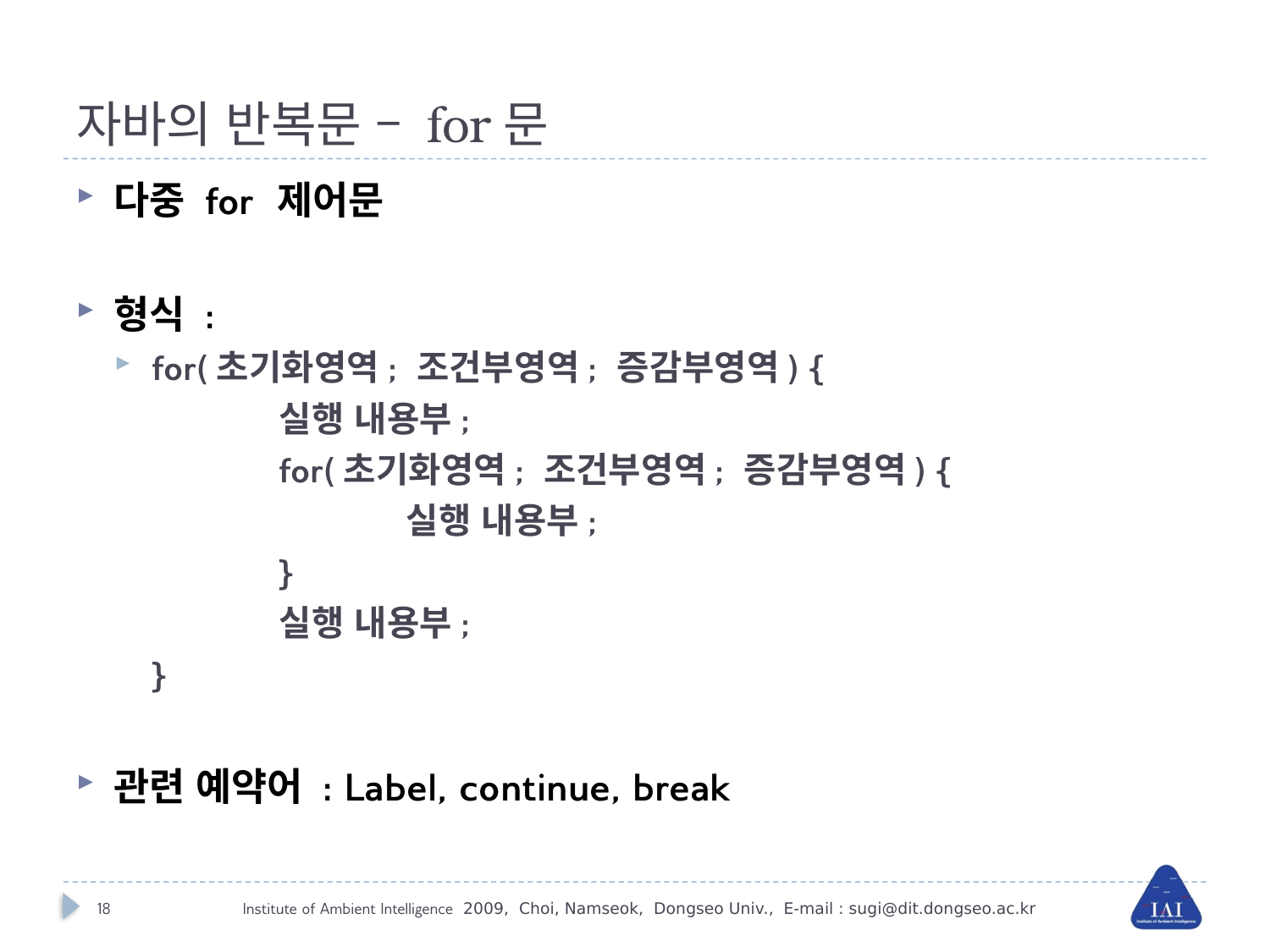

# 자바의 반복문 – for문
다중 for 제어문

형식 :
for(초기화영역; 조건부영역; 증감부영역) {
		실행 내용부;
		for(초기화영역; 조건부영역; 증감부영역) {
			실행 내용부;
		}
		실행 내용부;
	}

관련 예약어 : Label, continue, break